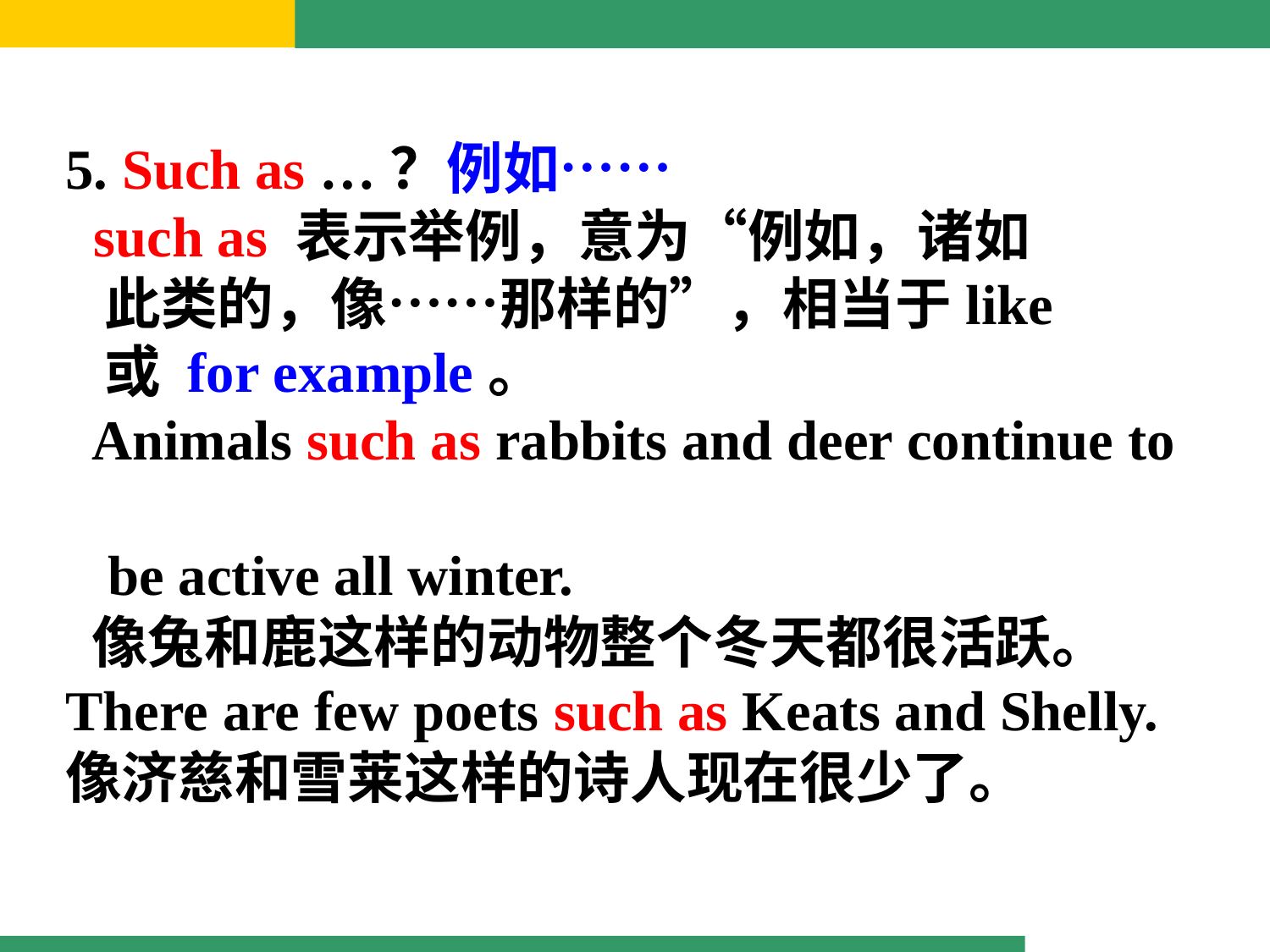

5. Such as …？例如……
  such as 表示举例，意为“例如，诸如
  此类的，像……那样的”，相当于like
  或 for example。
 Animals such as rabbits and deer continue to
   be active all winter.
 像兔和鹿这样的动物整个冬天都很活跃。
There are few poets such as Keats and Shelly. 像济慈和雪莱这样的诗人现在很少了。